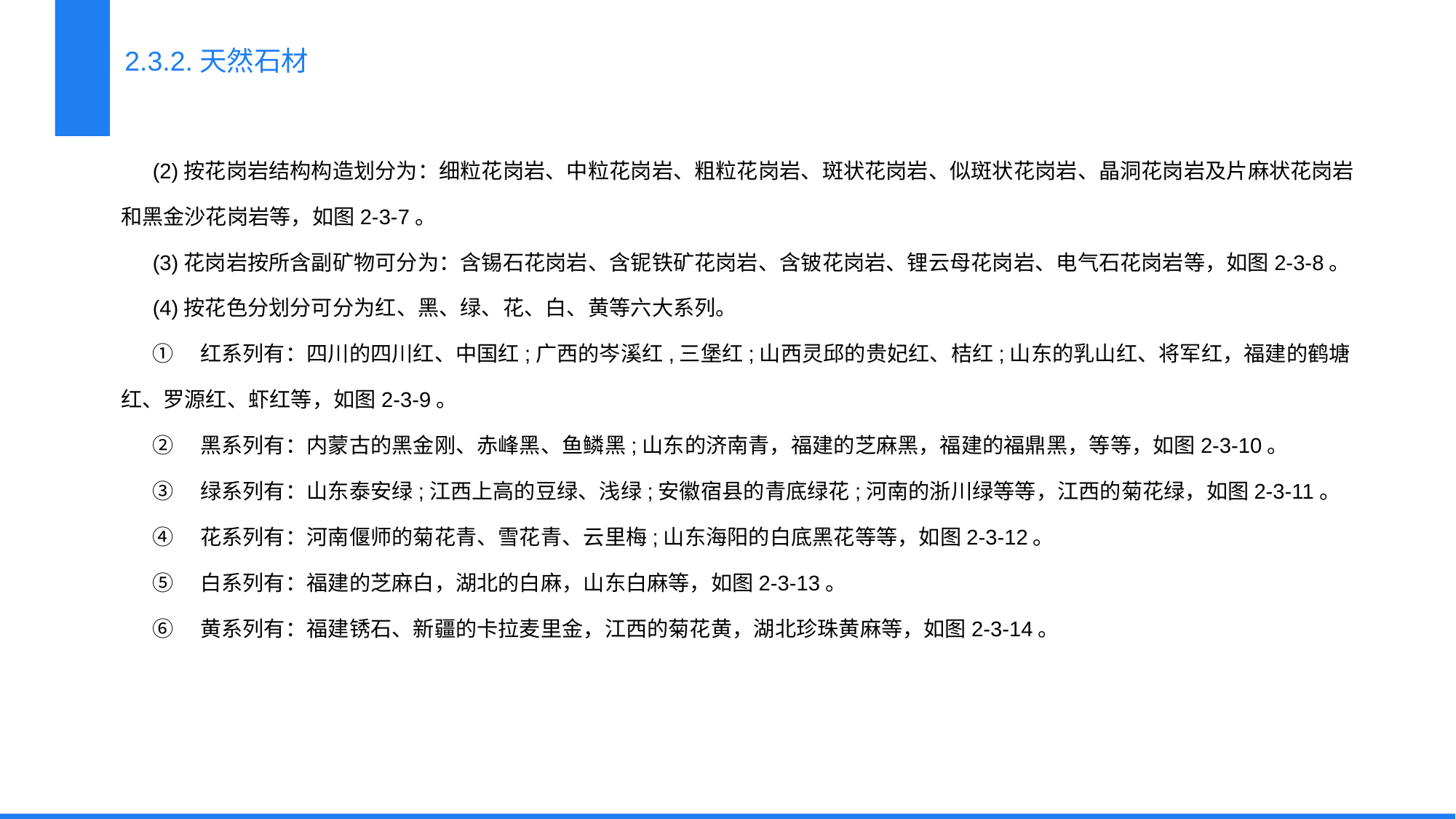

2.3.2.天然石材

(2)按花岗岩结构构造划分为：细粒花岗岩、中粒花岗岩、粗粒花岗岩、斑状花岗岩、似斑状花岗岩、晶洞花岗岩及片麻状花岗岩和黑金沙花岗岩等，如图2-3-7。
(3)花岗岩按所含副矿物可分为：含锡石花岗岩、含铌铁矿花岗岩、含铍花岗岩、锂云母花岗岩、电气石花岗岩等，如图2-3-8。
(4)按花色分划分可分为红、黑、绿、花、白、黄等六大系列。
①　红系列有：四川的四川红、中国红;广西的岑溪红,三堡红;山西灵邱的贵妃红、桔红;山东的乳山红、将军红，福建的鹤塘红、罗源红、虾红等，如图2-3-9。
②　黑系列有：内蒙古的黑金刚、赤峰黑、鱼鳞黑;山东的济南青，福建的芝麻黑，福建的福鼎黑，等等，如图2-3-10。
③　绿系列有：山东泰安绿;江西上高的豆绿、浅绿;安徽宿县的青底绿花;河南的浙川绿等等，江西的菊花绿，如图2-3-11。
④　花系列有：河南偃师的菊花青、雪花青、云里梅;山东海阳的白底黑花等等，如图2-3-12。
⑤　白系列有：福建的芝麻白，湖北的白麻，山东白麻等，如图2-3-13。
⑥　黄系列有：福建锈石、新疆的卡拉麦里金，江西的菊花黄，湖北珍珠黄麻等，如图2-3-14。